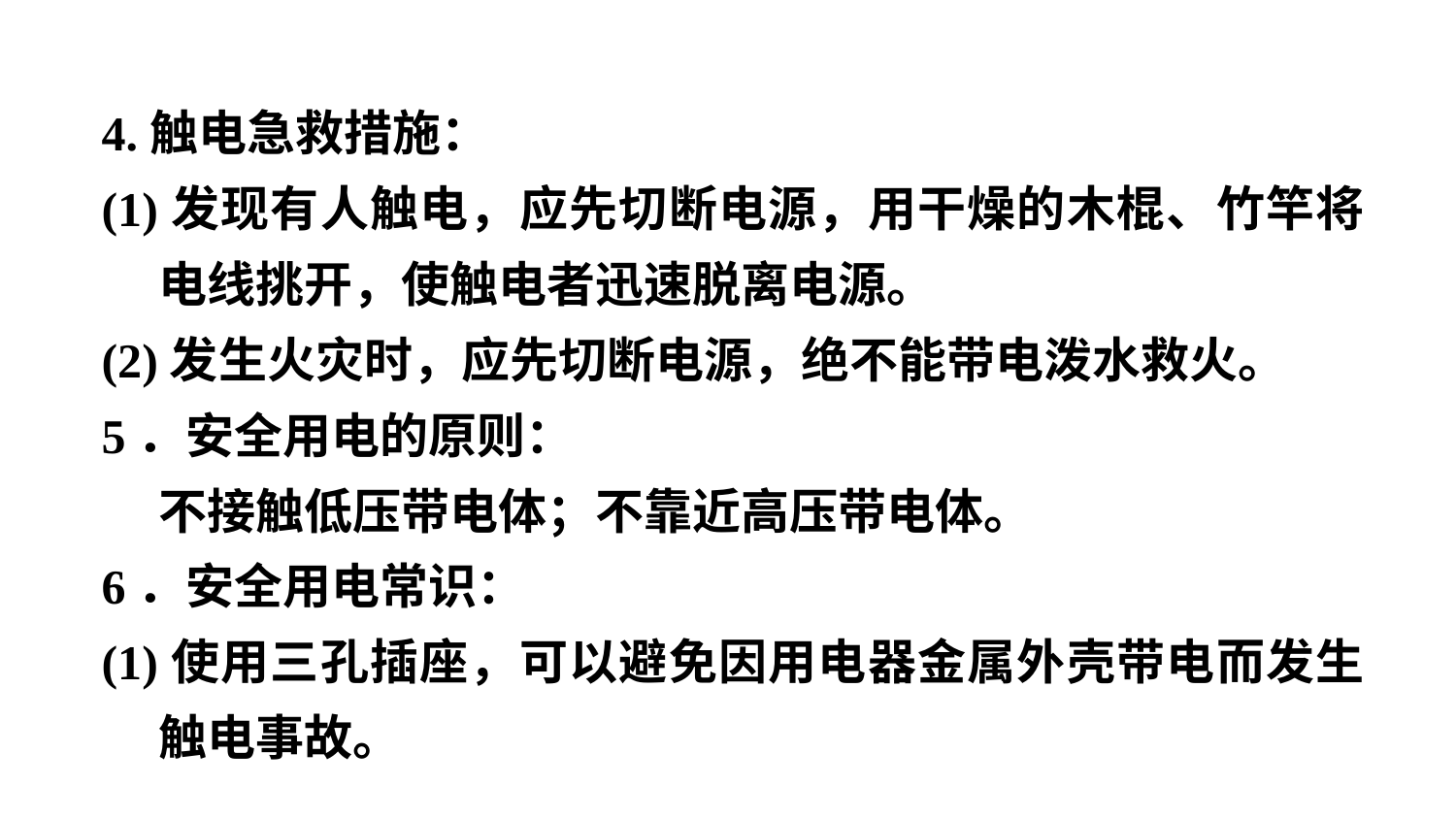

4.触电急救措施：
(1)发现有人触电，应先切断电源，用干燥的木棍、竹竿将电线挑开，使触电者迅速脱离电源。
(2)发生火灾时，应先切断电源，绝不能带电泼水救火。
5．安全用电的原则：
	不接触低压带电体；不靠近高压带电体。
6．安全用电常识：
(1)使用三孔插座，可以避免因用电器金属外壳带电而发生触电事故。